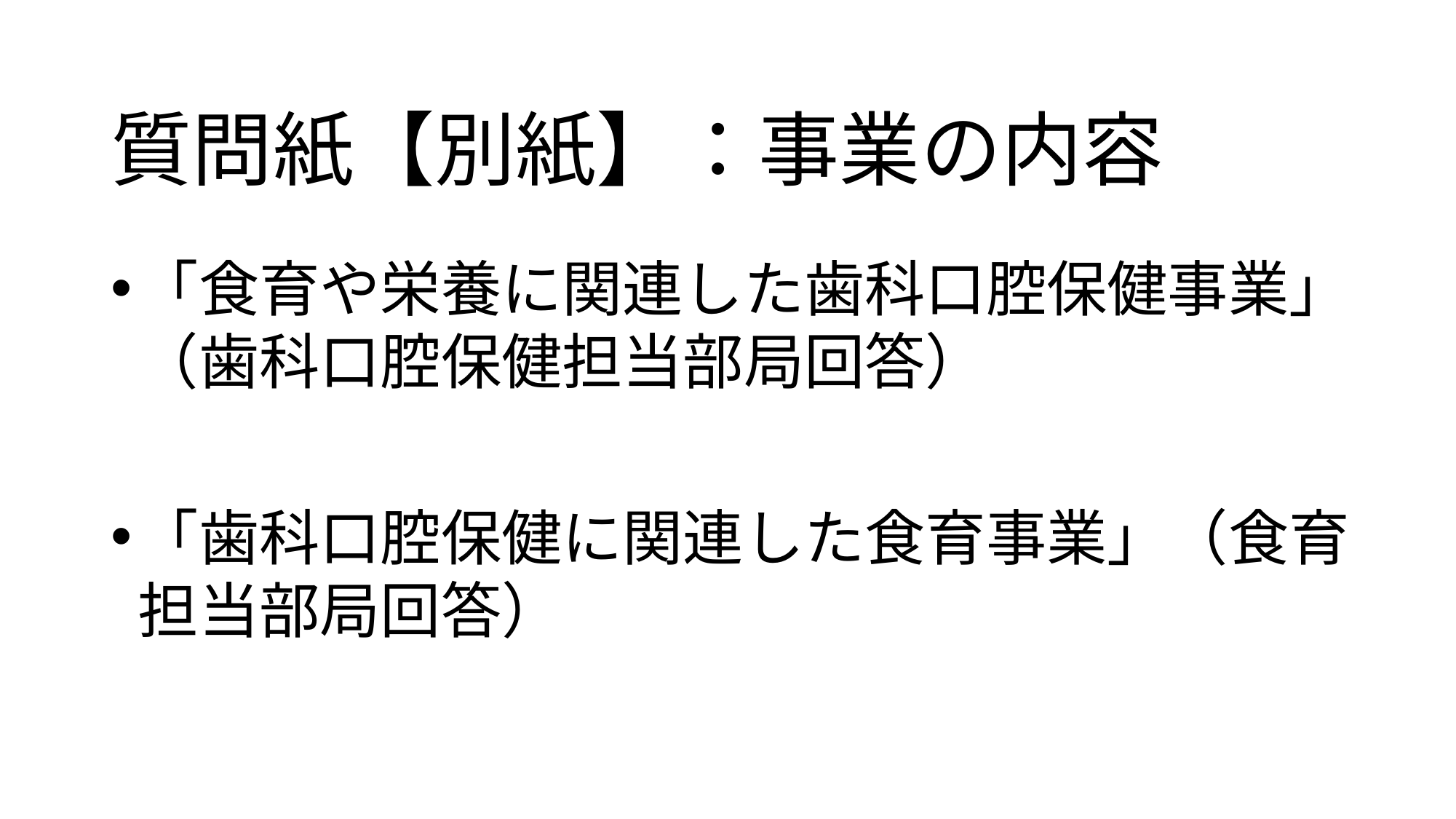

# 質問紙【別紙】：事業の内容
「食育や栄養に関連した歯科口腔保健事業」（歯科口腔保健担当部局回答）

「歯科口腔保健に関連した食育事業」（食育担当部局回答）